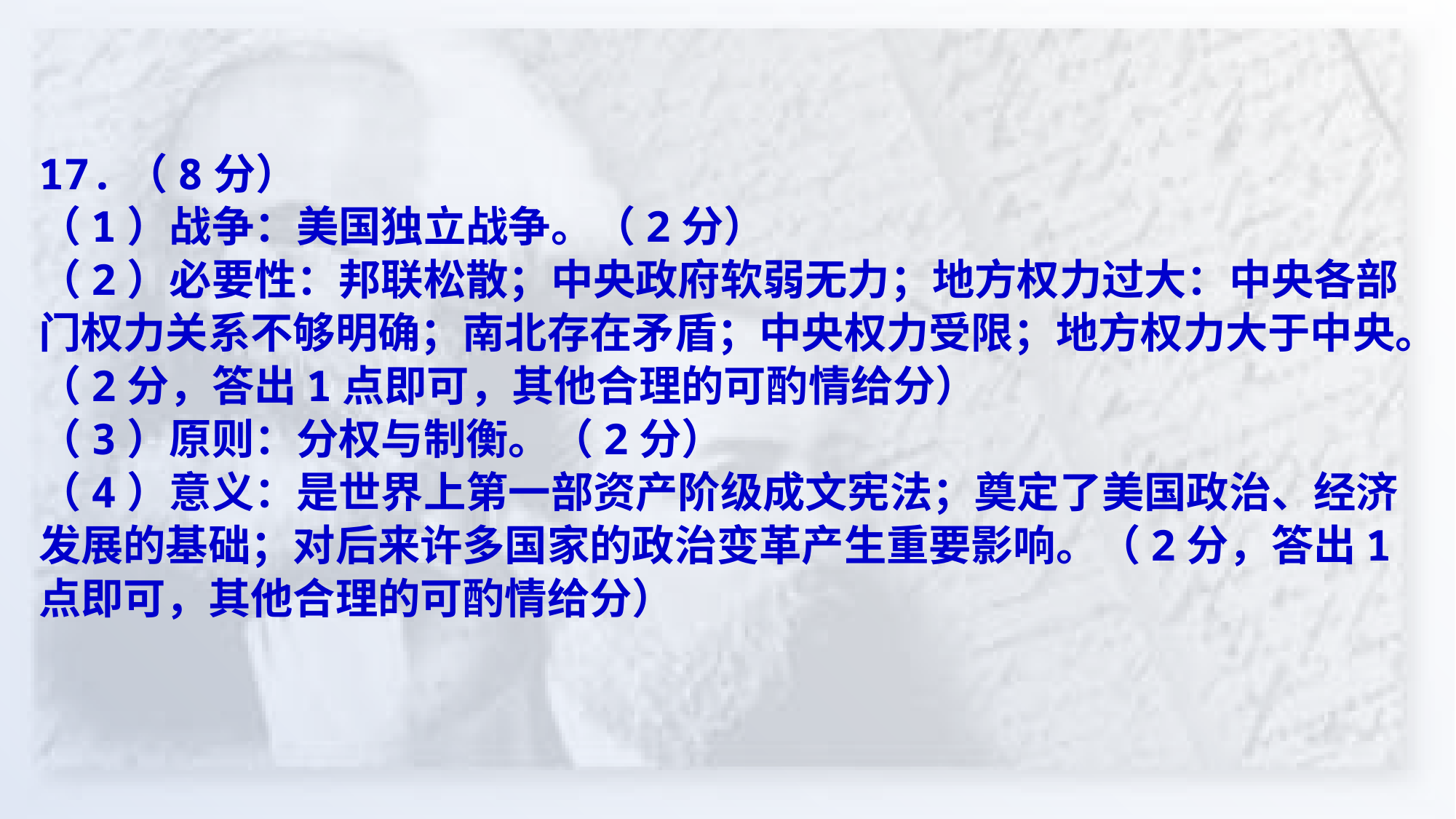

# 17.（8分） （1）战争：美国独立战争。（2分） （2）必要性：邦联松散；中央政府软弱无力；地方权力过大：中央各部门权力关系不够明确；南北存在矛盾；中央权力受限；地方权力大于中央。（2分，答出1点即可，其他合理的可酌情给分） （3）原则：分权与制衡。（2分） （4）意义：是世界上第一部资产阶级成文宪法；奠定了美国政治、经济发展的基础；对后来许多国家的政治变革产生重要影响。（2分，答出1点即可，其他合理的可酌情给分）